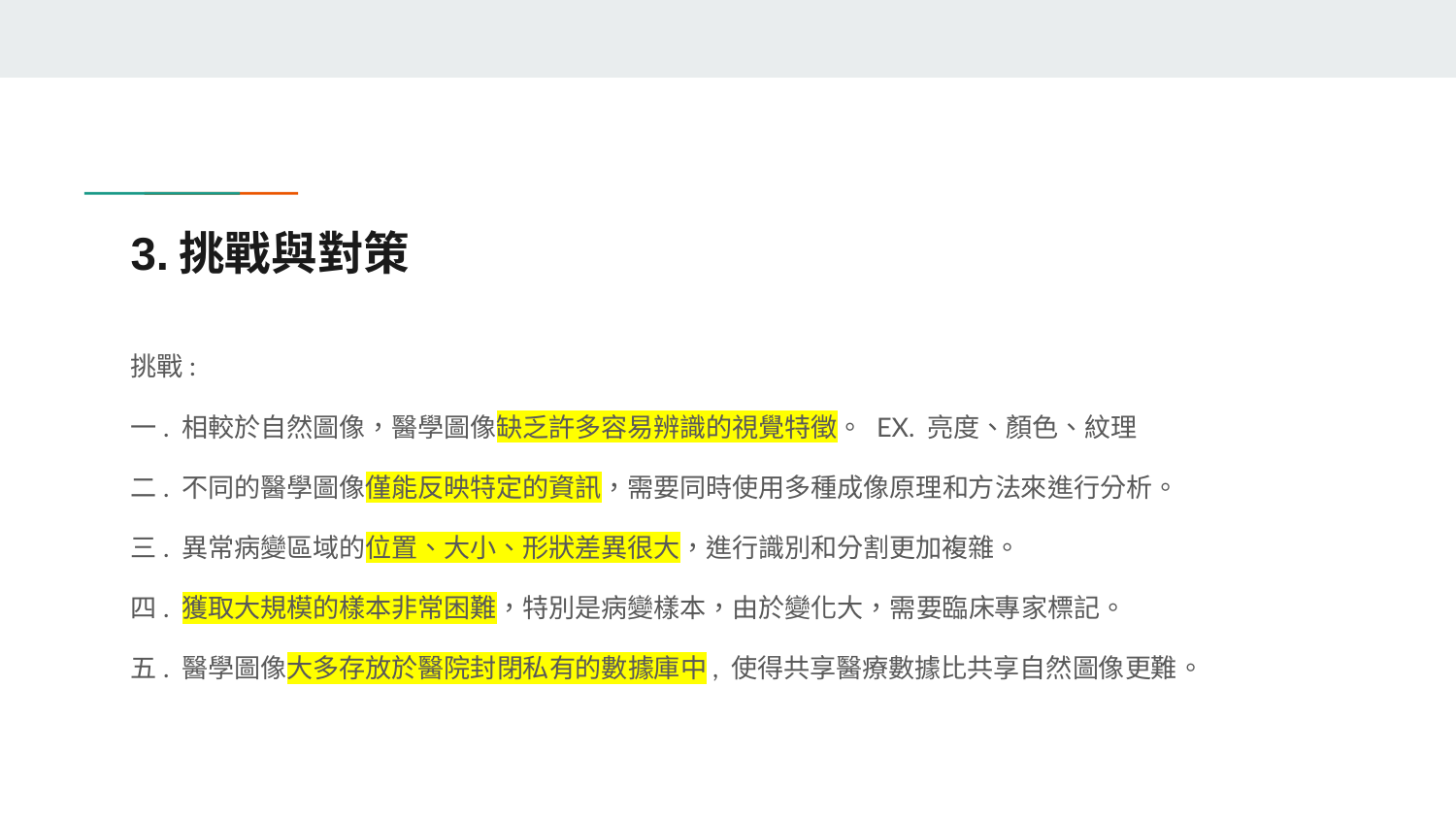

# 3.挑戰與對策
挑戰:
一. 相較於自然圖像，醫學圖像缺乏許多容易辨識的視覺特徵。 EX. 亮度、顏色、紋理
二. 不同的醫學圖像僅能反映特定的資訊，需要同時使用多種成像原理和方法來進行分析。
三. 異常病變區域的位置、大小、形狀差異很大，進行識別和分割更加複雜。
四. 獲取大規模的樣本非常困難，特別是病變樣本，由於變化大，需要臨床專家標記。
五. 醫學圖像大多存放於醫院封閉私有的數據庫中, 使得共享醫療數據比共享自然圖像更難。